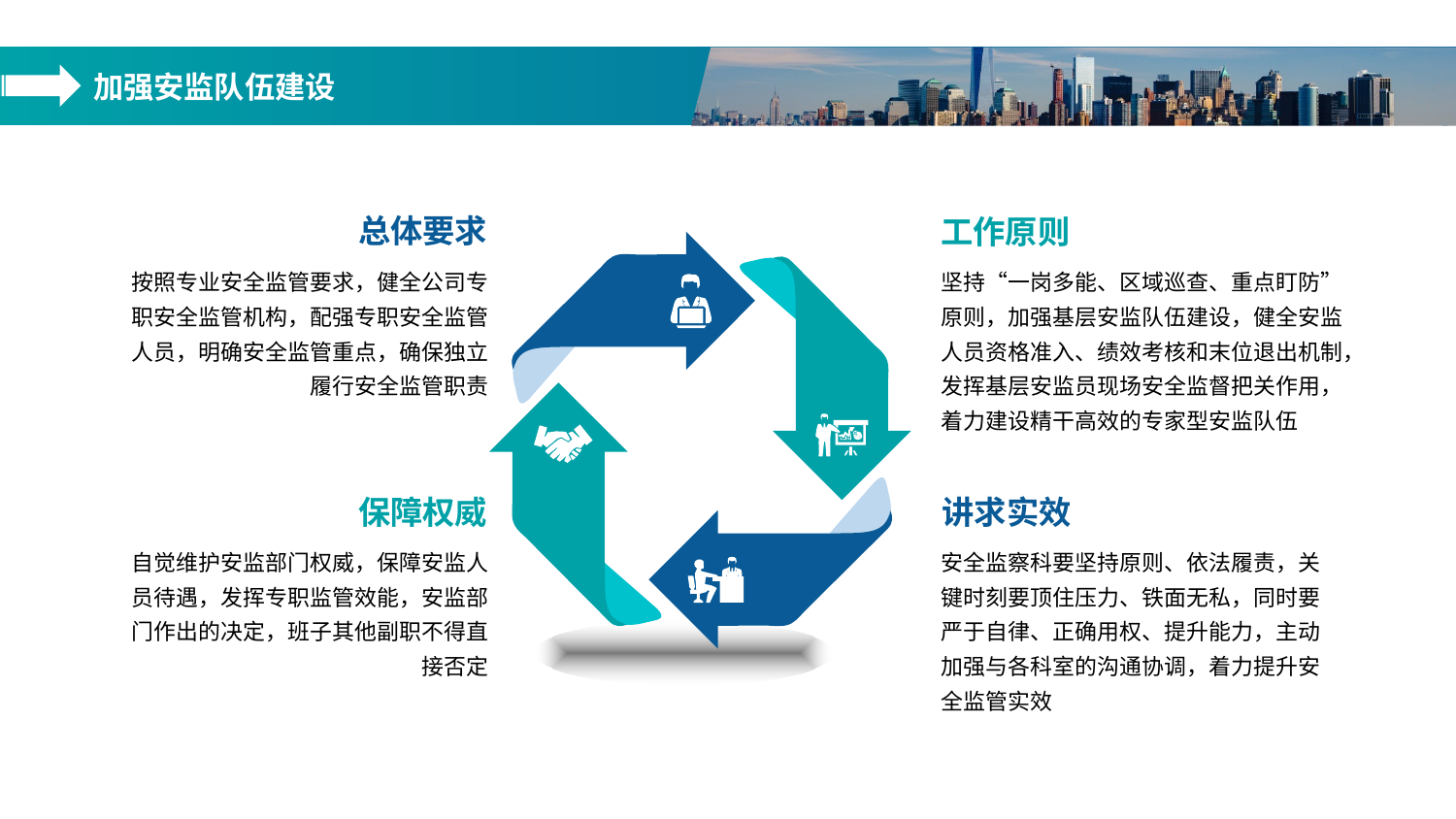

加强安监队伍建设
总体要求
工作原则

按照专业安全监管要求，健全公司专职安全监管机构，配强专职安全监管人员，明确安全监管重点，确保独立履行安全监管职责
坚持“一岗多能、区域巡查、重点盯防”原则，加强基层安监队伍建设，健全安监人员资格准入、绩效考核和末位退出机制，发挥基层安监员现场安全监督把关作用，着力建设精干高效的专家型安监队伍
保障权威
讲求实效
自觉维护安监部门权威，保障安监人员待遇，发挥专职监管效能，安监部门作出的决定，班子其他副职不得直接否定
安全监察科要坚持原则、依法履责，关键时刻要顶住压力、铁面无私，同时要严于自律、正确用权、提升能力，主动加强与各科室的沟通协调，着力提升安全监管实效